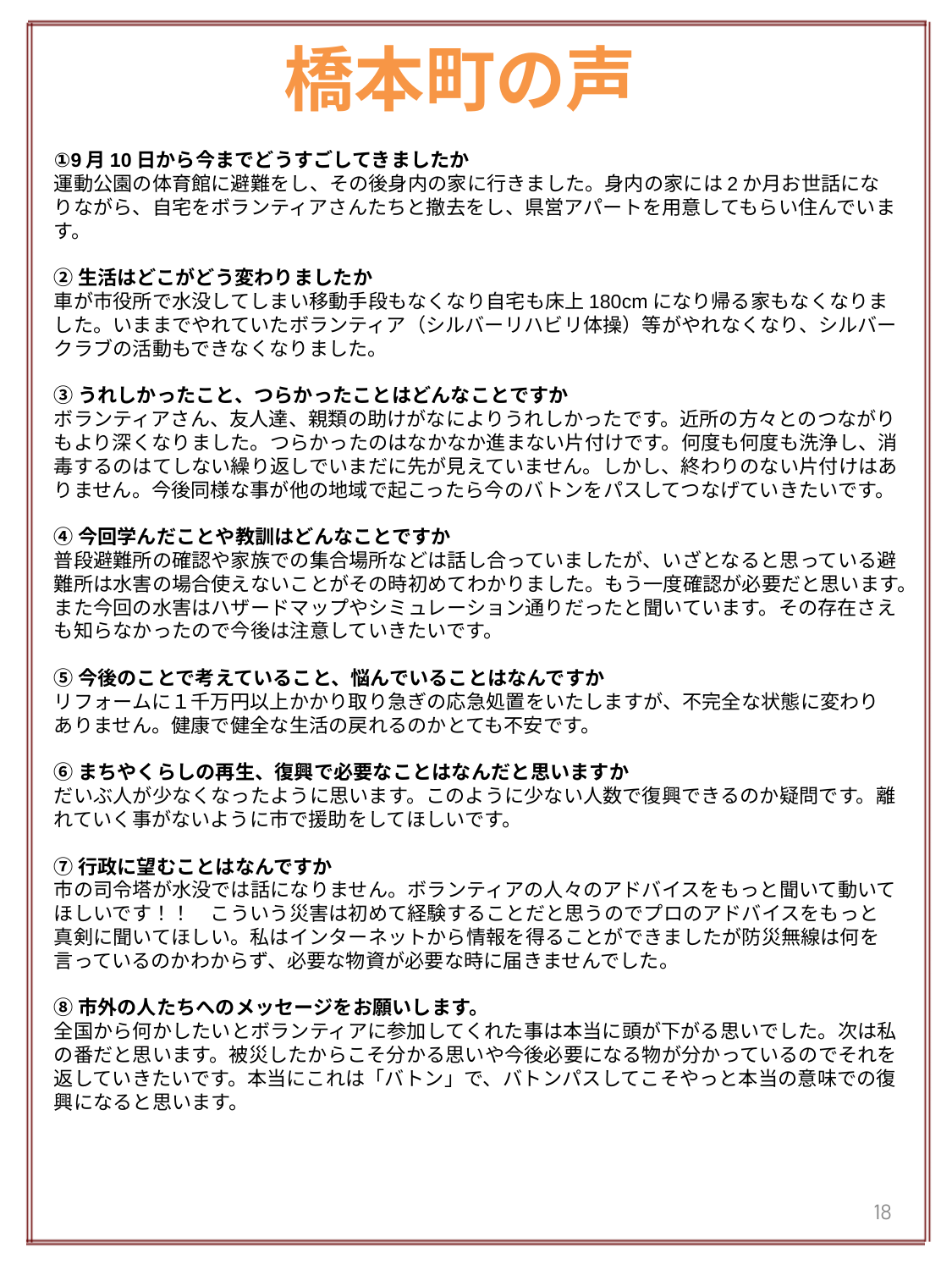

# 橋本町の声
①9月10日から今までどうすごしてきましたか
運動公園の体育館に避難をし、その後身内の家に行きました。身内の家には2か月お世話になりながら、自宅をボランティアさんたちと撤去をし、県営アパートを用意してもらい住んでいます。

②生活はどこがどう変わりましたか
車が市役所で水没してしまい移動手段もなくなり自宅も床上180cmになり帰る家もなくなりました。いままでやれていたボランティア（シルバーリハビリ体操）等がやれなくなり、シルバークラブの活動もできなくなりました。

③うれしかったこと、つらかったことはどんなことですか
ボランティアさん、友人達、親類の助けがなによりうれしかったです。近所の方々とのつながりもより深くなりました。つらかったのはなかなか進まない片付けです。何度も何度も洗浄し、消毒するのはてしない繰り返しでいまだに先が見えていません。しかし、終わりのない片付けはありません。今後同様な事が他の地域で起こったら今のバトンをパスしてつなげていきたいです。

④今回学んだことや教訓はどんなことですか
普段避難所の確認や家族での集合場所などは話し合っていましたが、いざとなると思っている避難所は水害の場合使えないことがその時初めてわかりました。もう一度確認が必要だと思います。また今回の水害はハザードマップやシミュレーション通りだったと聞いています。その存在さえも知らなかったので今後は注意していきたいです。

⑤今後のことで考えていること、悩んでいることはなんですか
リフォームに１千万円以上かかり取り急ぎの応急処置をいたしますが、不完全な状態に変わりありません。健康で健全な生活の戻れるのかとても不安です。

⑥まちやくらしの再生、復興で必要なことはなんだと思いますか
だいぶ人が少なくなったように思います。このように少ない人数で復興できるのか疑問です。離れていく事がないように市で援助をしてほしいです。

⑦行政に望むことはなんですか
市の司令塔が水没では話になりません。ボランティアの人々のアドバイスをもっと聞いて動いてほしいです！！　こういう災害は初めて経験することだと思うのでプロのアドバイスをもっと真剣に聞いてほしい。私はインターネットから情報を得ることができましたが防災無線は何を言っているのかわからず、必要な物資が必要な時に届きませんでした。

⑧市外の人たちへのメッセージをお願いします。
全国から何かしたいとボランティアに参加してくれた事は本当に頭が下がる思いでした。次は私の番だと思います。被災したからこそ分かる思いや今後必要になる物が分かっているのでそれを返していきたいです。本当にこれは「バトン」で、バトンパスしてこそやっと本当の意味での復興になると思います。

18